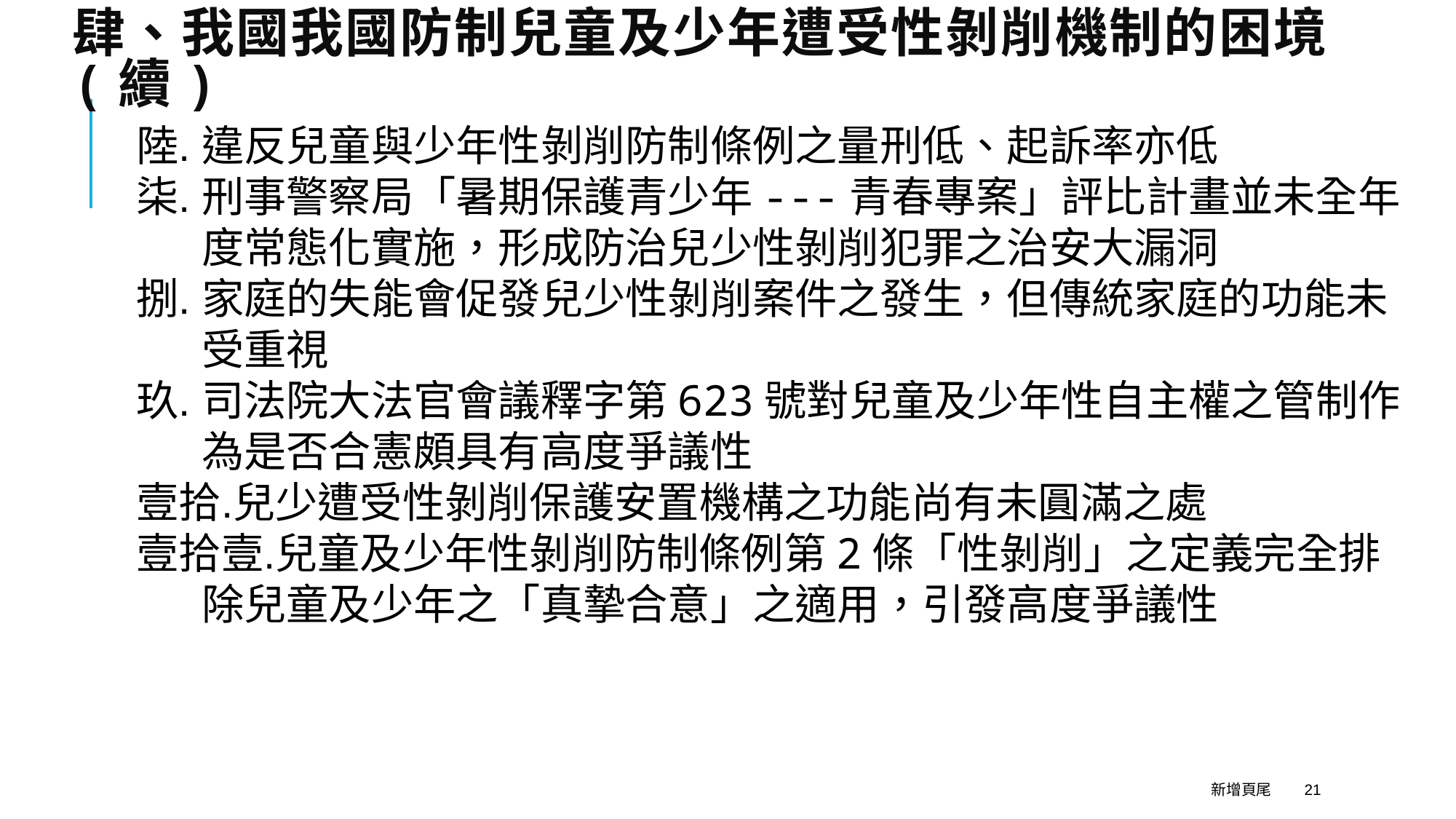

# 肆、我國我國防制兒童及少年遭受性剝削機制的困境(續)
違反兒童與少年性剝削防制條例之量刑低、起訴率亦低
刑事警察局「暑期保護青少年---青春專案」評比計畫並未全年度常態化實施，形成防治兒少性剝削犯罪之治安大漏洞
家庭的失能會促發兒少性剝削案件之發生，但傳統家庭的功能未受重視
司法院大法官會議釋字第623號對兒童及少年性自主權之管制作為是否合憲頗具有高度爭議性
兒少遭受性剝削保護安置機構之功能尚有未圓滿之處
兒童及少年性剝削防制條例第2條「性剝削」之定義完全排除兒童及少年之「真摯合意」之適用，引發高度爭議性
新增頁尾
21